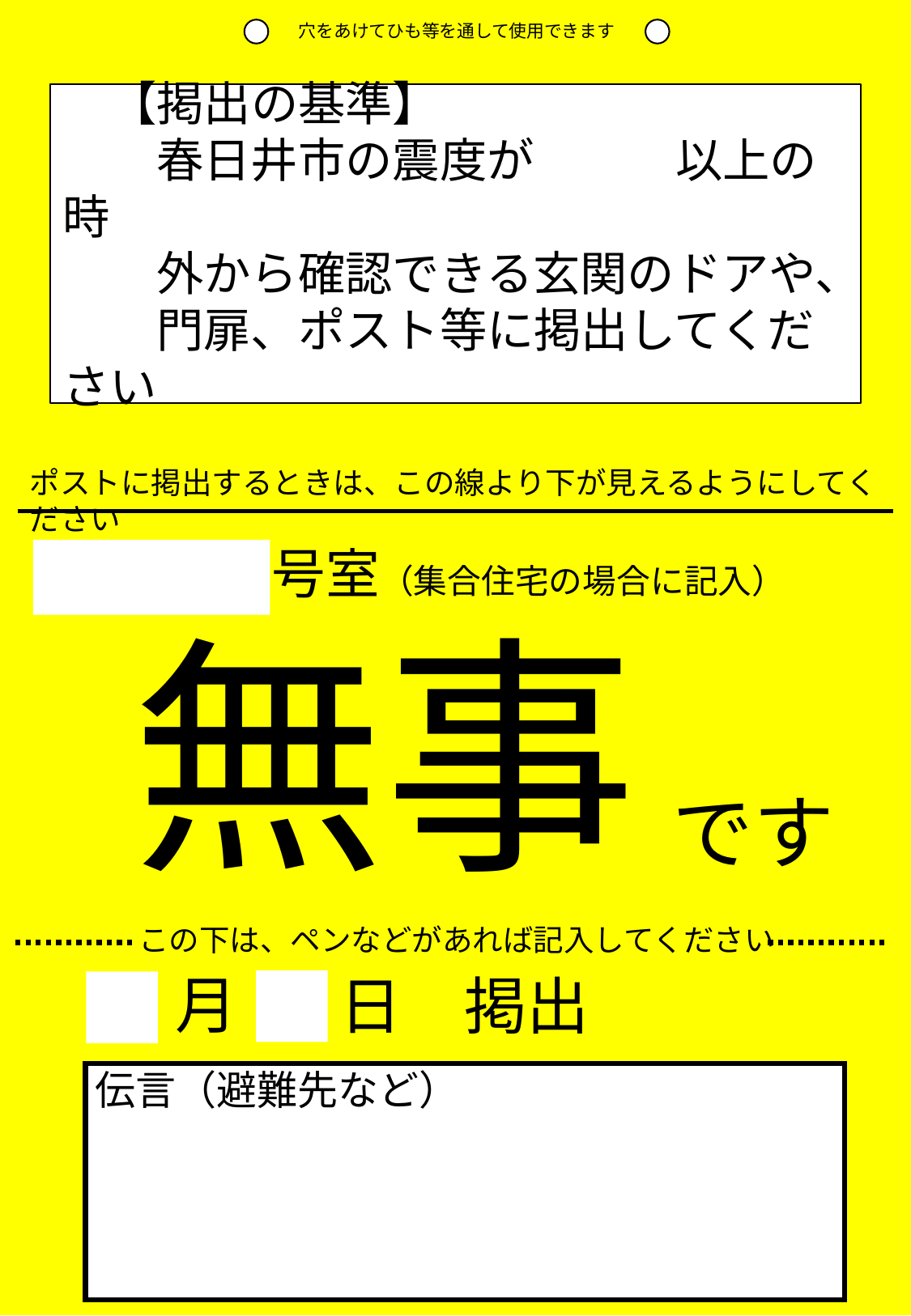

穴をあけてひも等を通して使用できます

　【掲出の基準】
　　春日井市の震度が　　　以上の時
　　外から確認できる玄関のドアや、
　　門扉、ポスト等に掲出してください
ポストに掲出するときは、この線より下が見えるようにしてください
号室（集合住宅の場合に記入）

無事
です
この下は、ペンなどがあれば記入してください
月
日　掲出

伝言（避難先など）